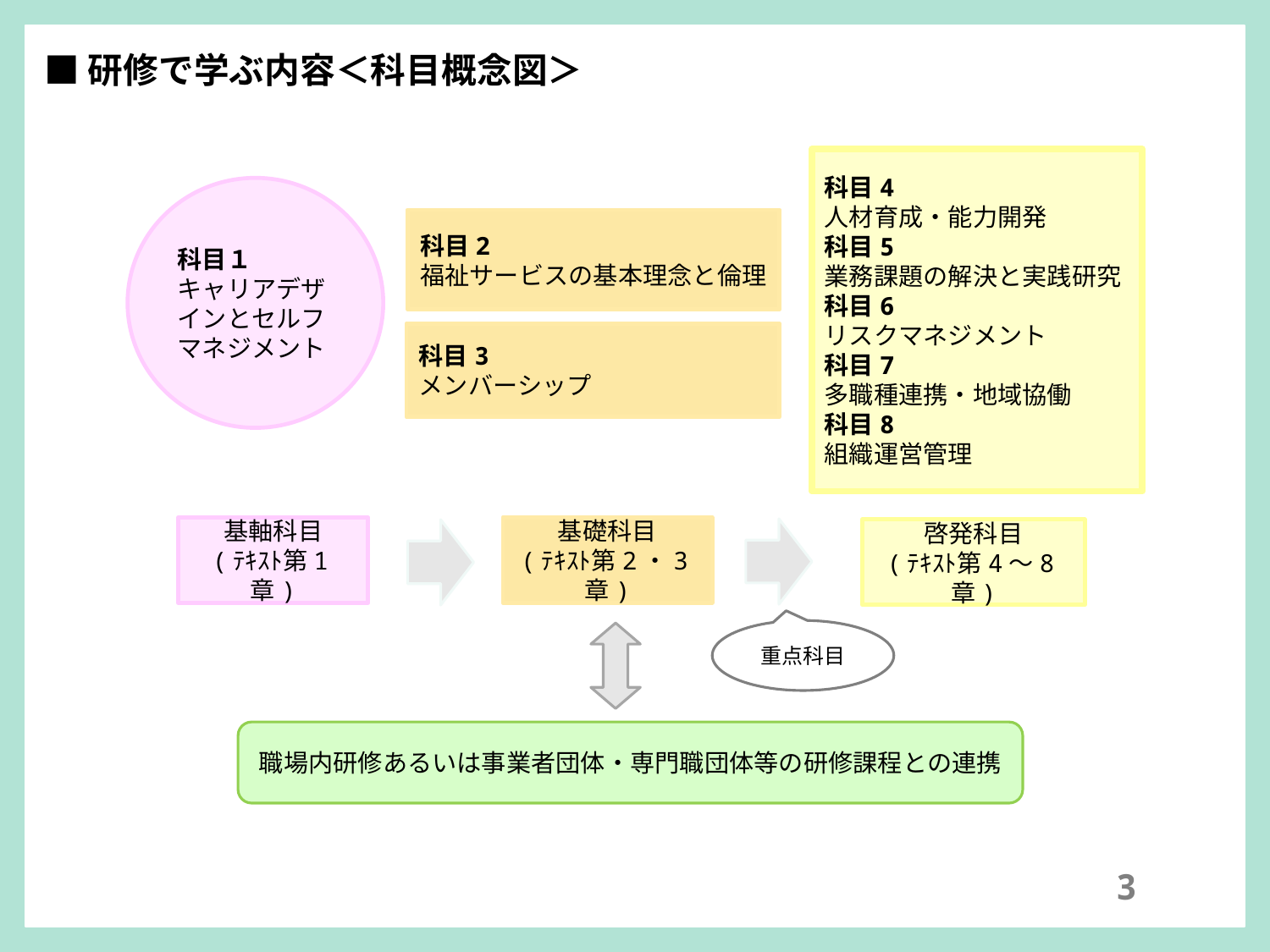

■研修で学ぶ内容＜科目概念図＞
科目4
人材育成・能力開発
科目5
業務課題の解決と実践研究
科目6
リスクマネジメント
科目7
多職種連携・地域協働
科目8
組織運営管理
科目１
キャリアデザインとセルフマネジメント
科目2
福祉サービスの基本理念と倫理
科目3
メンバーシップ
基軸科目
(ﾃｷｽﾄ第1章)
基礎科目
(ﾃｷｽﾄ第2・3章)

啓発科目
(ﾃｷｽﾄ第4～8章)

重点科目

職場内研修あるいは事業者団体・専門職団体等の研修課程との連携
3